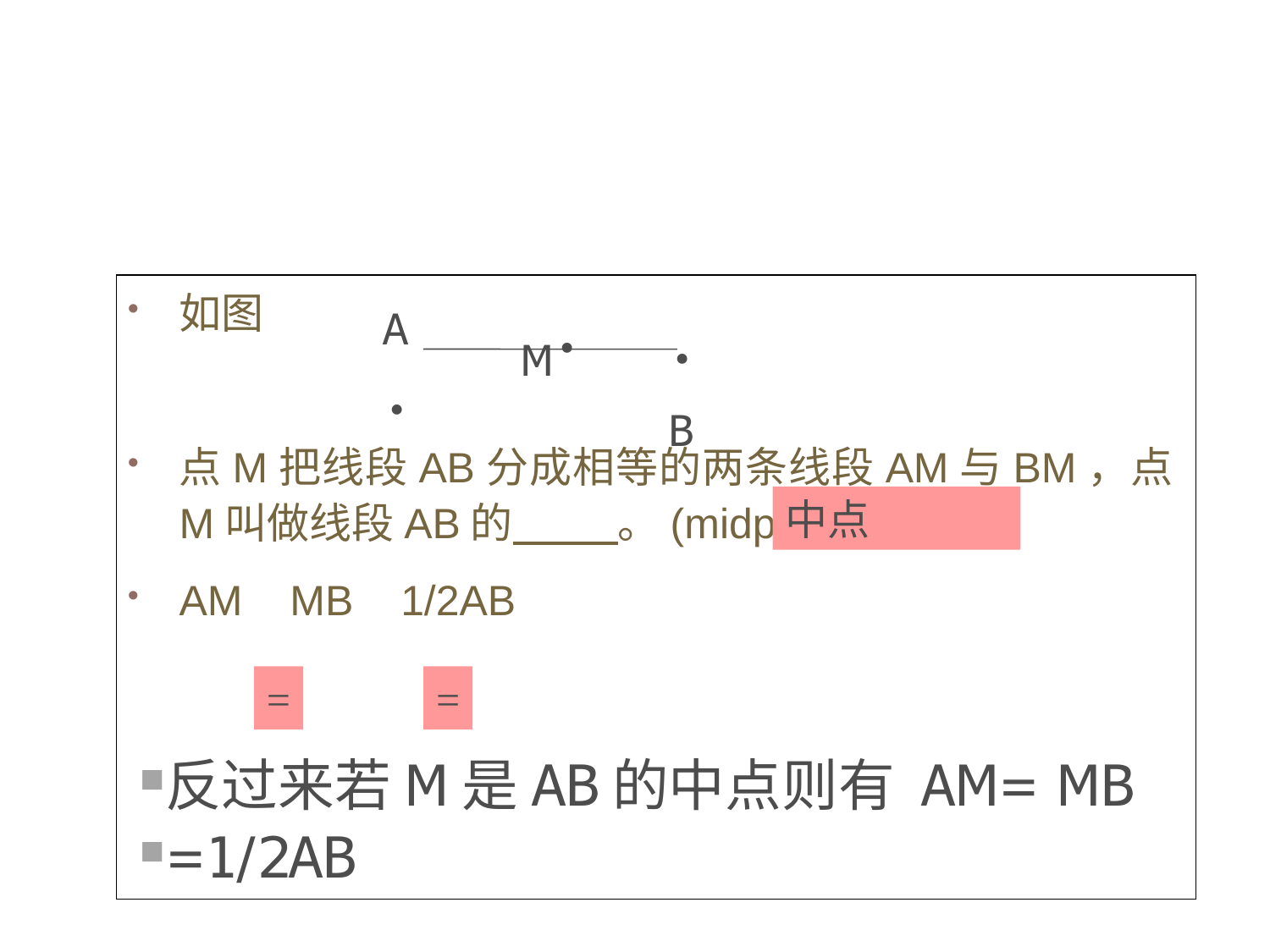

如图

点M把线段AB分成相等的两条线段AM与BM，点M叫做线段AB的           。(midpoint)
AM    MB    1/2AB
M·
A·
·B

中点
=
=
反过来若M是AB的中点则有 AM= MB
=1/2AB